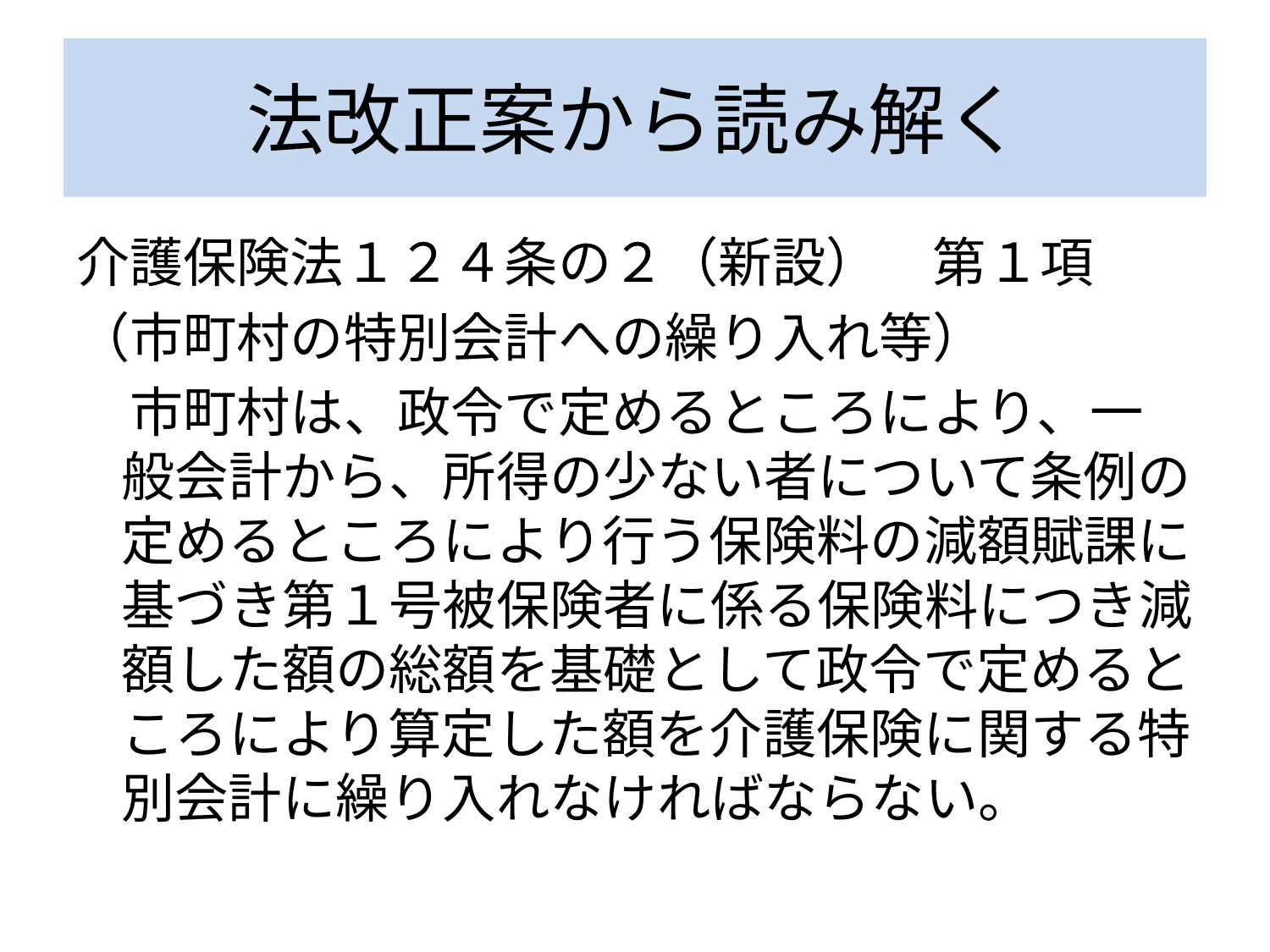

# 法改正案から読み解く
介護保険法１２４条の２（新設）　第１項
（市町村の特別会計への繰り入れ等）
　市町村は、政令で定めるところにより、一般会計から、所得の少ない者について条例の定めるところにより行う保険料の減額賦課に基づき第１号被保険者に係る保険料につき減額した額の総額を基礎として政令で定めるところにより算定した額を介護保険に関する特別会計に繰り入れなければならない。